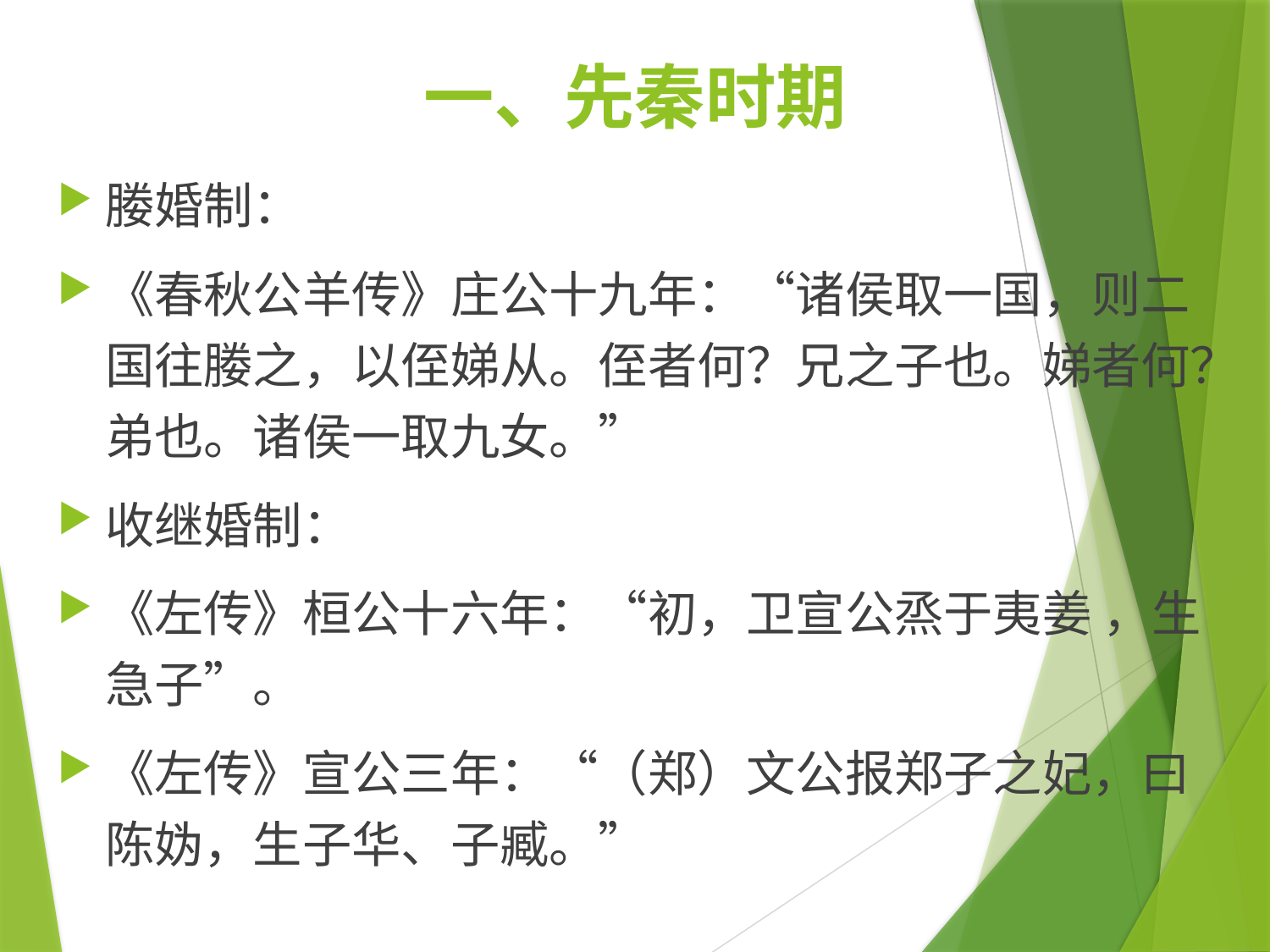

# 一、先秦时期
媵婚制：
《春秋公羊传》庄公十九年：“诸侯取一国，则二国往媵之，以侄娣从。侄者何？兄之子也。娣者何？弟也。诸侯一取九女。”
收继婚制：
《左传》桓公十六年：“初，卫宣公烝于夷姜 ，生急子”。
《左传》宣公三年：“（郑）文公报郑子之妃，曰陈妫，生子华、子臧。”